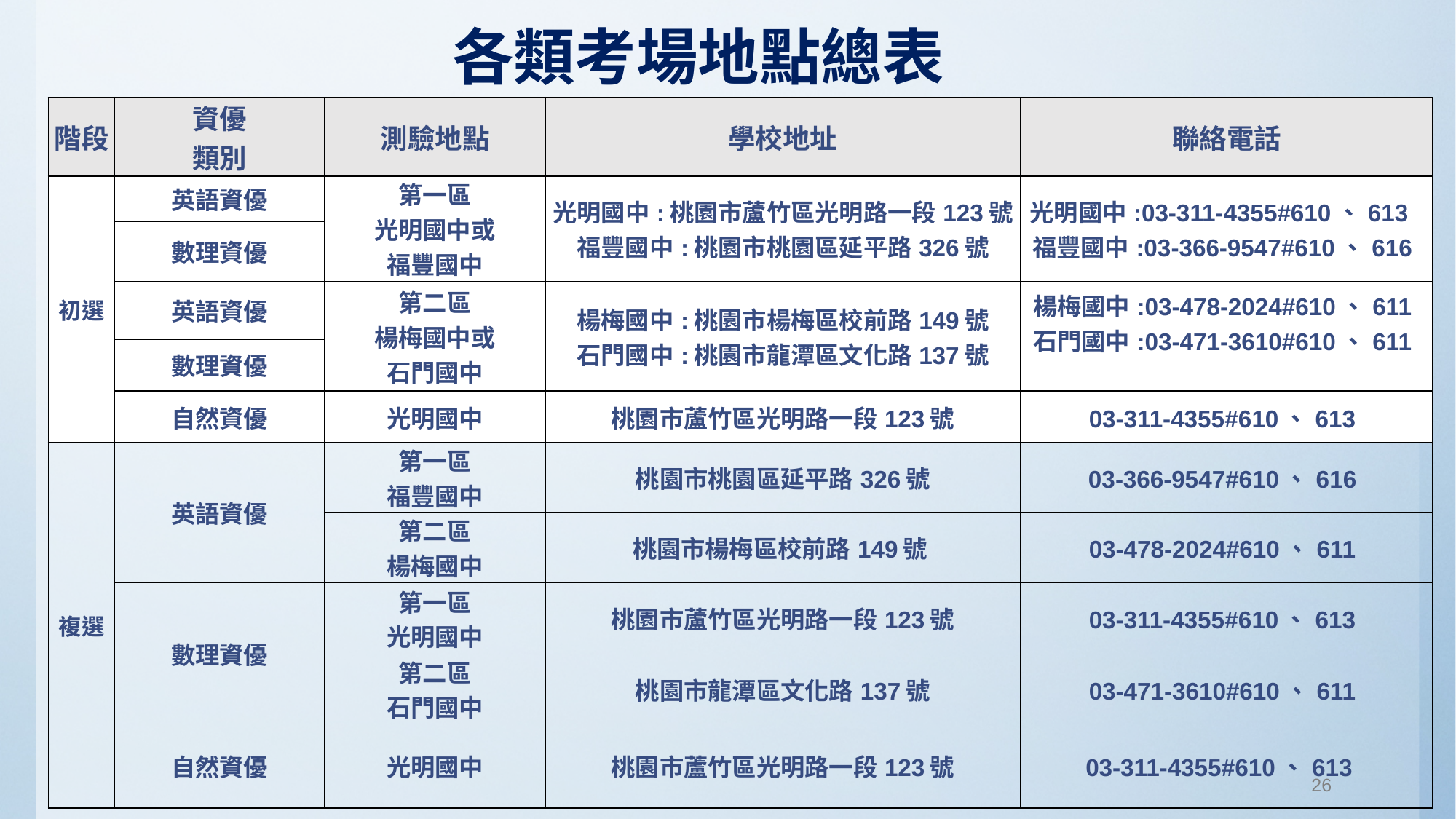

各類考場地點總表
| 階段 | 資優 類別 | 測驗地點 | 學校地址 | 聯絡電話 |
| --- | --- | --- | --- | --- |
| 初選 | 英語資優 | 第一區 光明國中或 福豐國中 | 光明國中:桃園市蘆竹區光明路一段123號 福豐國中:桃園市桃園區延平路326號 | 光明國中:03-311-4355#610、613 福豐國中:03-366-9547#610、616 |
|  | 數理資優 |  |  |  |
|  | 英語資優 | 第二區 楊梅國中或 石門國中 | 楊梅國中:桃園市楊梅區校前路149號 石門國中:桃園市龍潭區文化路137號 | 楊梅國中:03-478-2024#610、611 石門國中:03-471-3610#610、611 |
|  | 數理資優 |  |  |  |
|  | 自然資優 | 光明國中 | 桃園市蘆竹區光明路一段123號 | 03-311-4355#610、613 |
| 複選 | 英語資優 | 第一區 福豐國中 | 桃園市桃園區延平路326號 | 03-366-9547#610、616 |
|  |  | 第二區 楊梅國中 | 桃園市楊梅區校前路149號 | 03-478-2024#610、611 |
|  | 數理資優 | 第一區 光明國中 | 桃園市蘆竹區光明路一段123號 | 03-311-4355#610、613 |
|  |  | 第二區 石門國中 | 桃園市龍潭區文化路137號 | 03-471-3610#610、611 |
|  | 自然資優 | 光明國中 | 桃園市蘆竹區光明路一段123號 | 03-311-4355#610、613 |
26